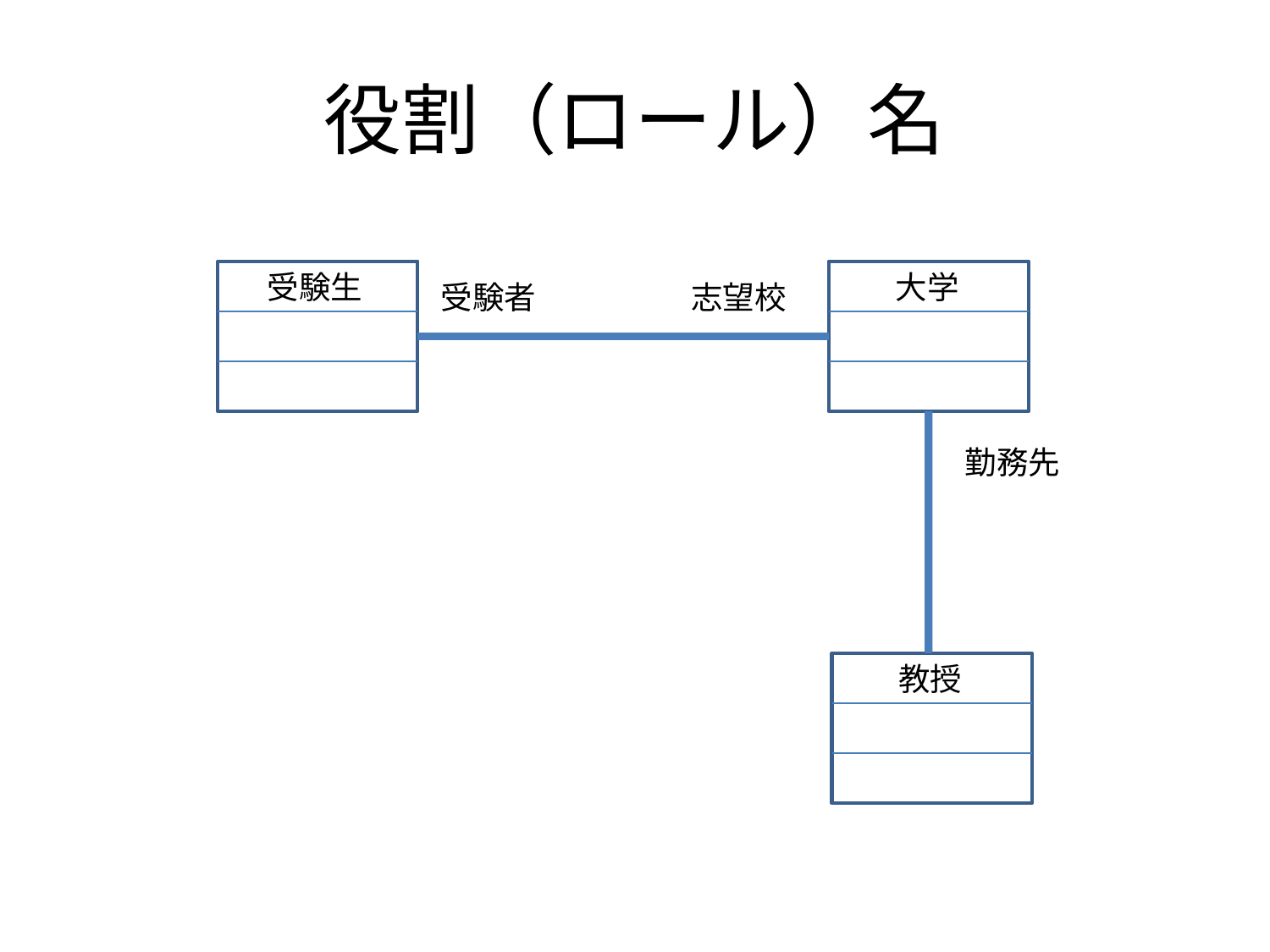

# 役割（ロール）名

受験生

大学
志望校
受験者
勤務先

教授